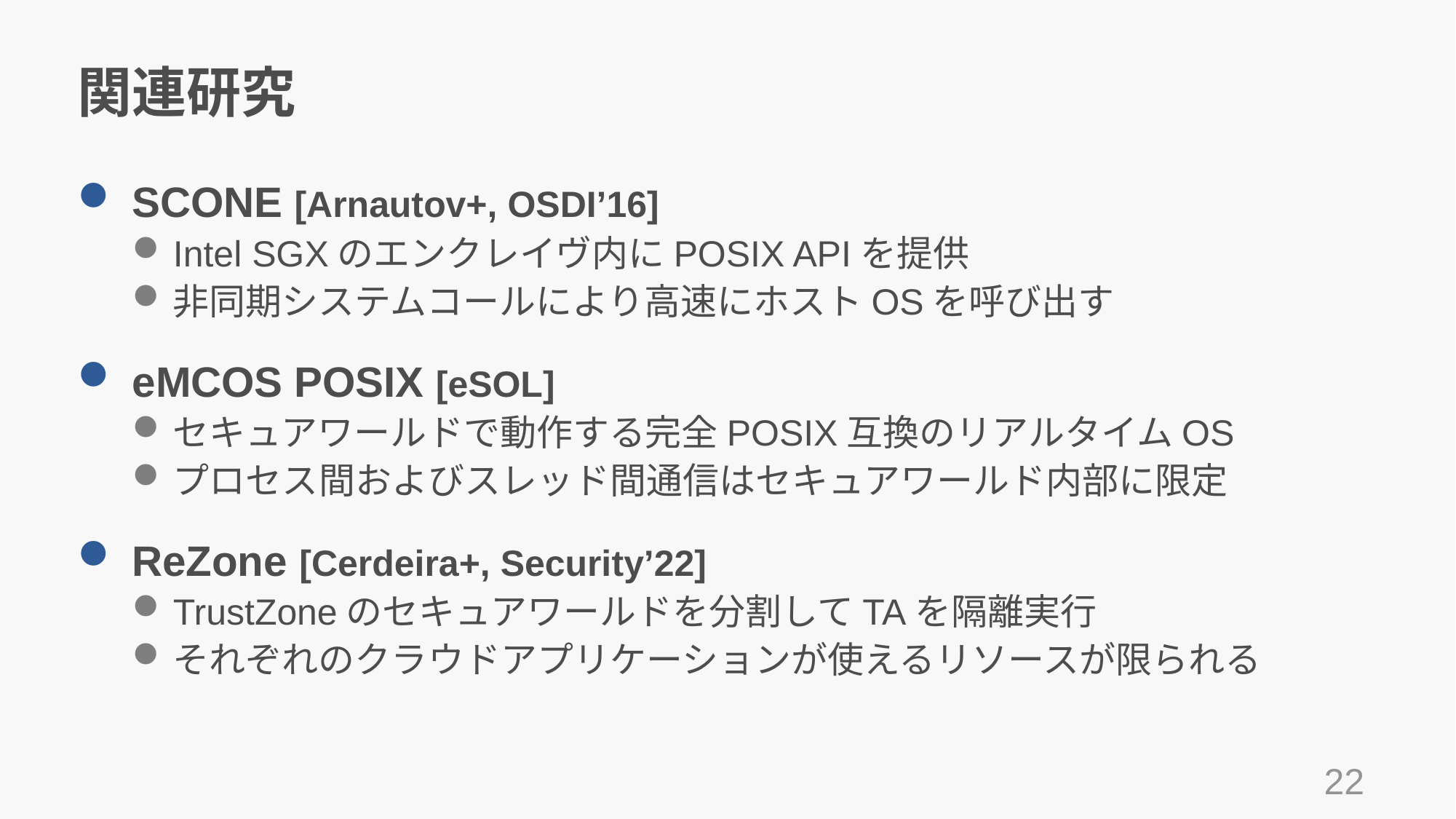

# 関連研究
SCONE [Arnautov+, OSDI’16]
Intel SGXのエンクレイヴ内にPOSIX APIを提供
非同期システムコールにより高速にホストOSを呼び出す
eMCOS POSIX [eSOL]
セキュアワールドで動作する完全POSIX互換のリアルタイムOS
プロセス間およびスレッド間通信はセキュアワールド内部に限定
ReZone [Cerdeira+, Security’22]
TrustZoneのセキュアワールドを分割してTAを隔離実行
それぞれのクラウドアプリケーションが使えるリソースが限られる